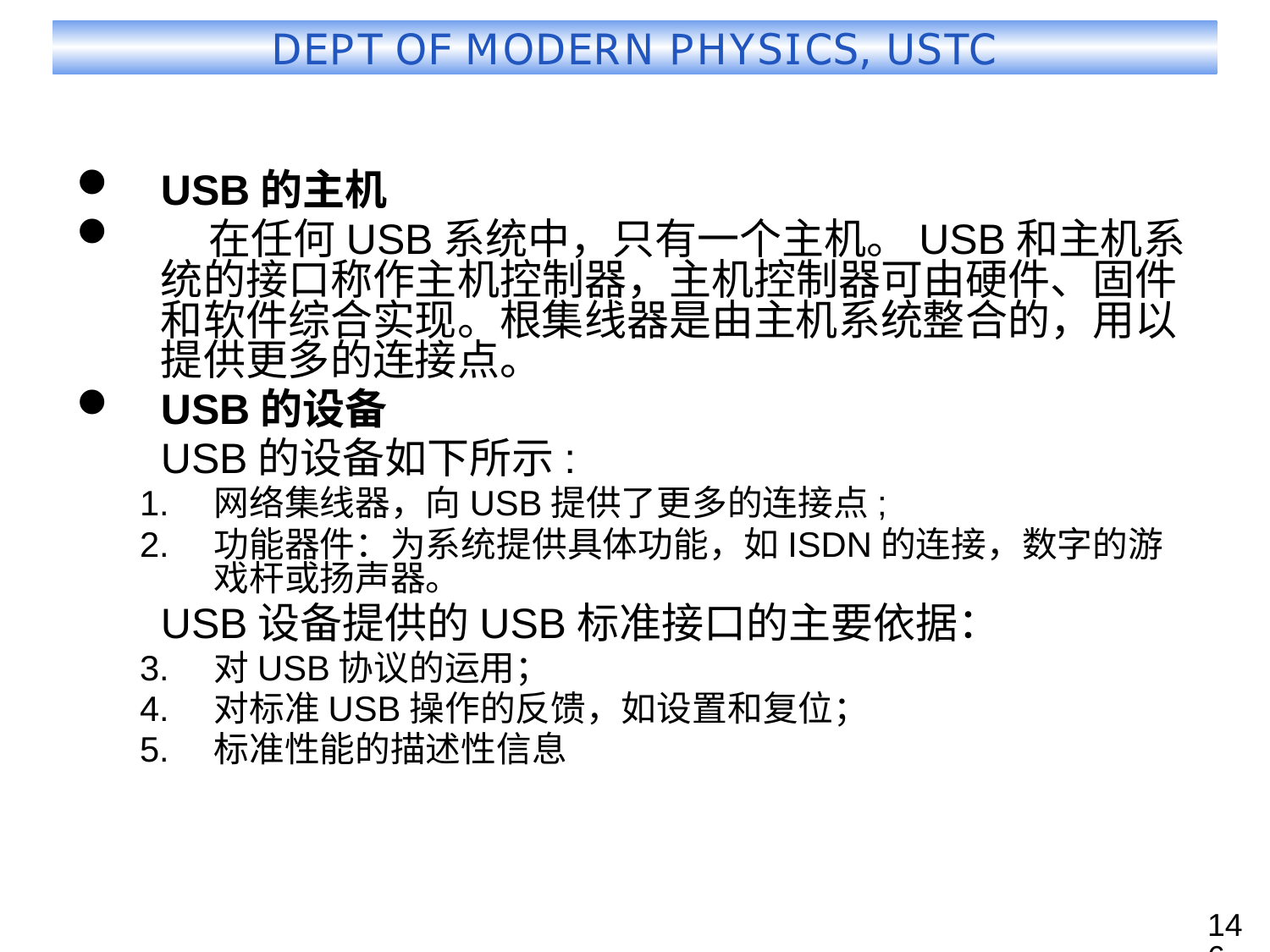

#
USB的主机
    在任何USB系统中，只有一个主机。USB和主机系统的接口称作主机控制器，主机控制器可由硬件、固件和软件综合实现。根集线器是由主机系统整合的，用以提供更多的连接点。
USB的设备
	USB的设备如下所示:
网络集线器，向USB提供了更多的连接点;
功能器件：为系统提供具体功能，如ISDN的连接，数字的游戏杆或扬声器。
	USB设备提供的USB标准接口的主要依据：
对USB协议的运用；
对标准USB操作的反馈，如设置和复位；
标准性能的描述性信息
146